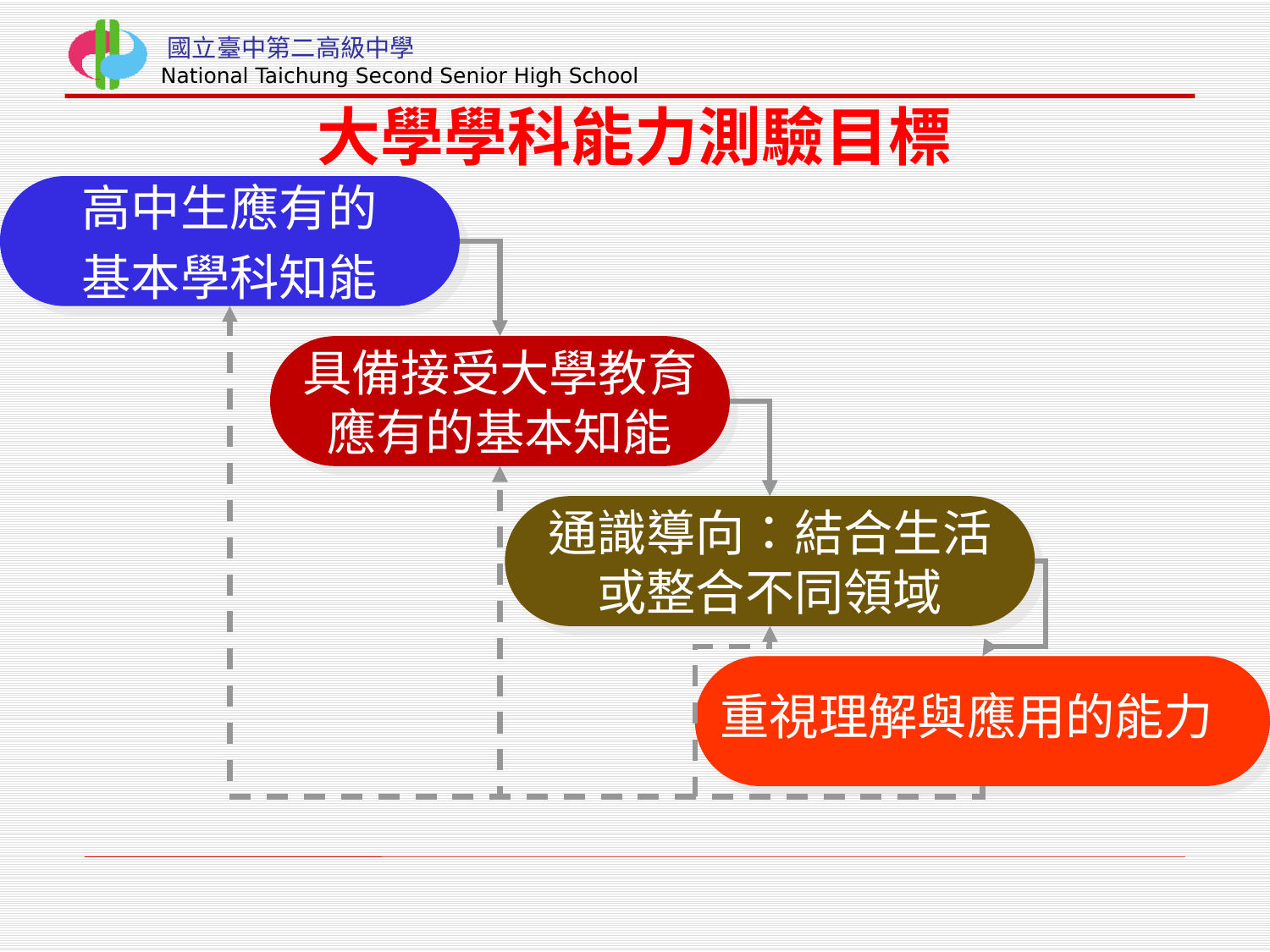

大學學科能力測驗目標
高中生應有的
基本學科知能
具備接受大學教育應有的基本知能
通識導向：結合生活或整合不同領域
重視理解與應用的能力